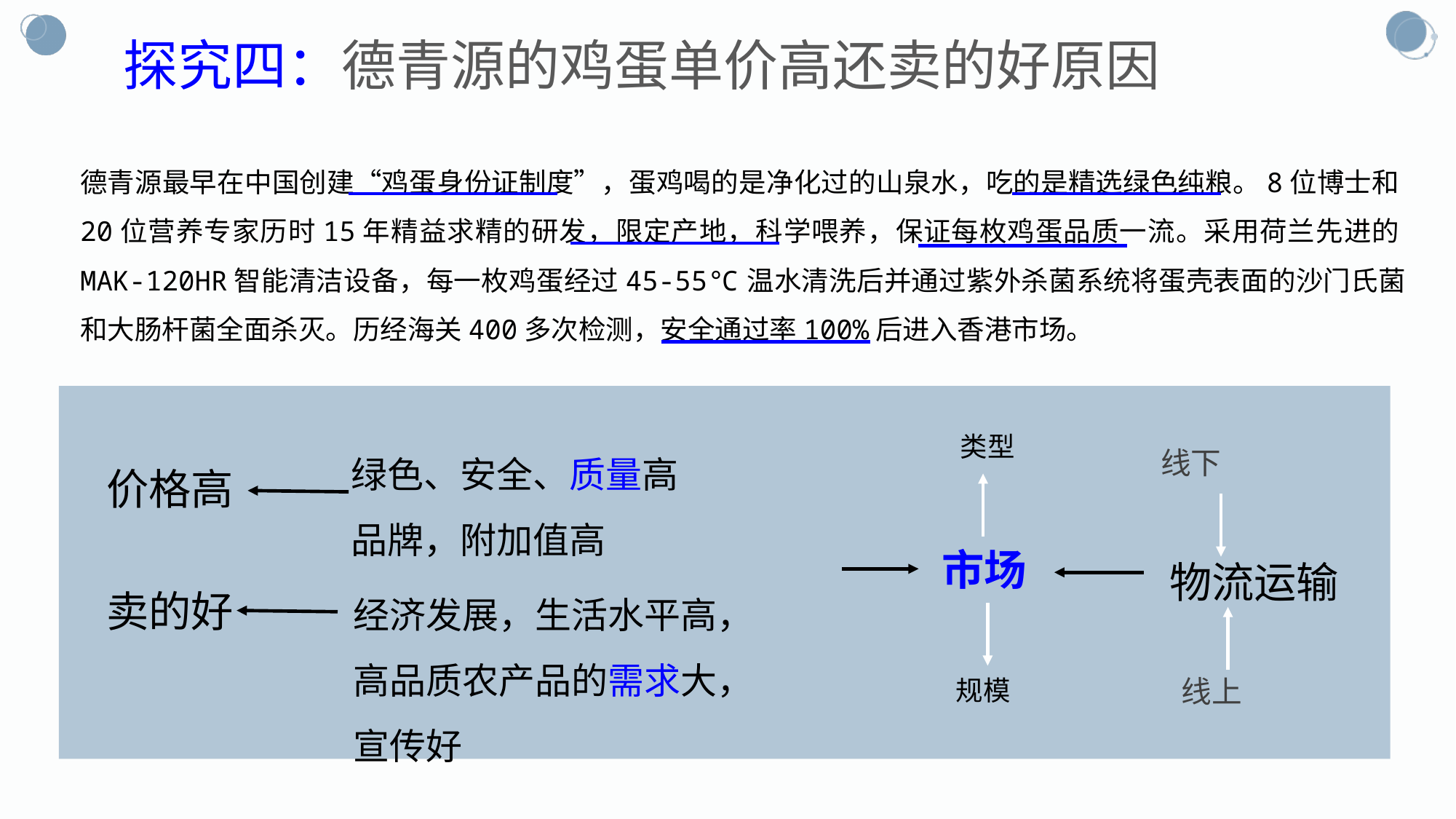

探究四：德青源的鸡蛋单价高还卖的好原因

德青源最早在中国创建“鸡蛋身份证制度”，蛋鸡喝的是净化过的山泉水，吃的是精选绿色纯粮。8位博士和20位营养专家历时15年精益求精的研发，限定产地，科学喂养，保证每枚鸡蛋品质一流。采用荷兰先进的MAK-120HR智能清洁设备，每一枚鸡蛋经过45-55℃温水清洗后并通过紫外杀菌系统将蛋壳表面的沙门氏菌和大肠杆菌全面杀灭。历经海关400多次检测，安全通过率100%后进入香港市场。

类型
绿色、安全、质量高
品牌，附加值高
线下

价格高

市场
物流运输
经济发展，生活水平高，高品质农产品的需求大，宣传好

卖的好

线上

规模